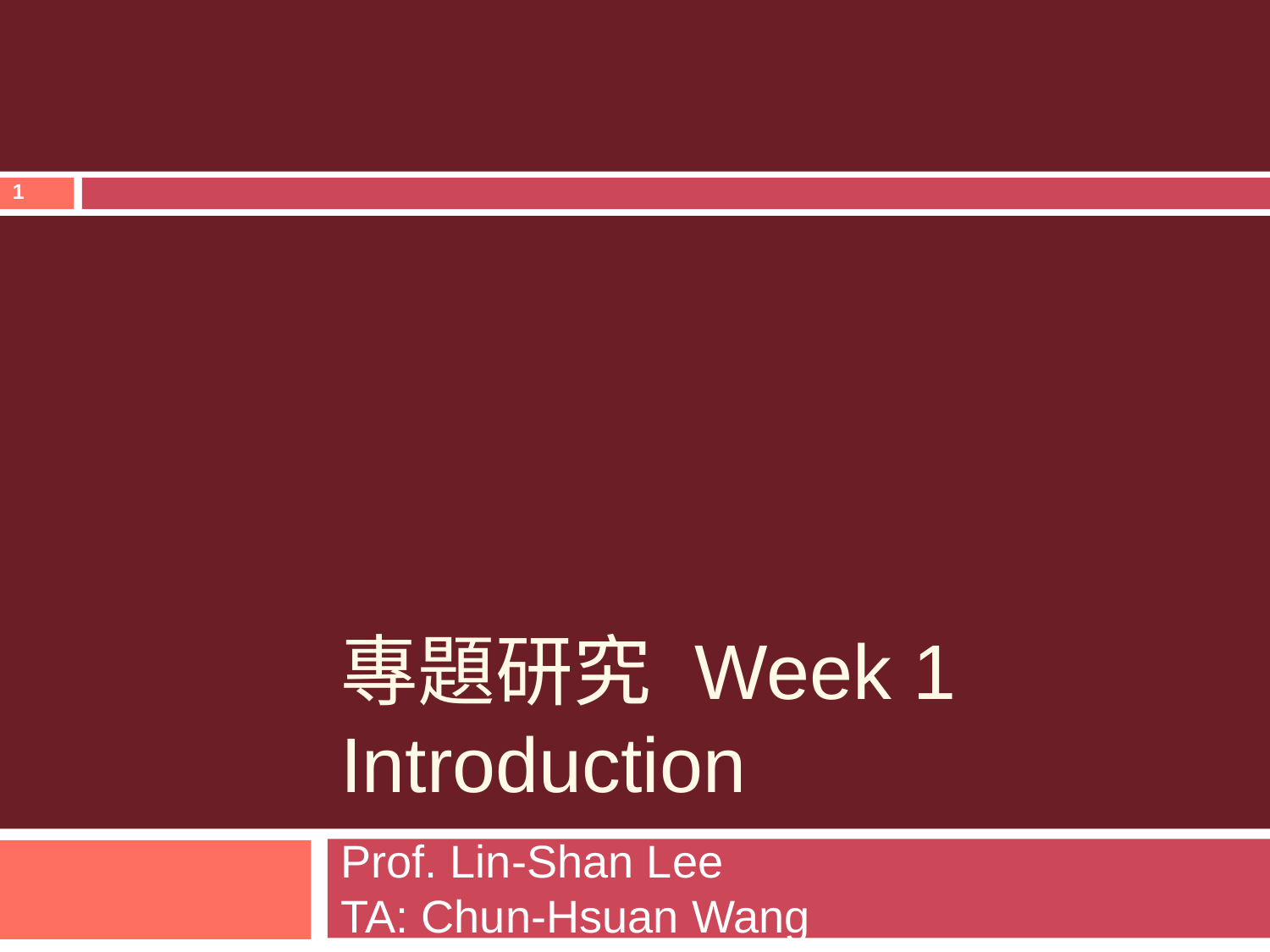

1
專題研究 Week 1
Introduction
Prof. Lin-Shan Lee
TA: Chun-Hsuan Wang